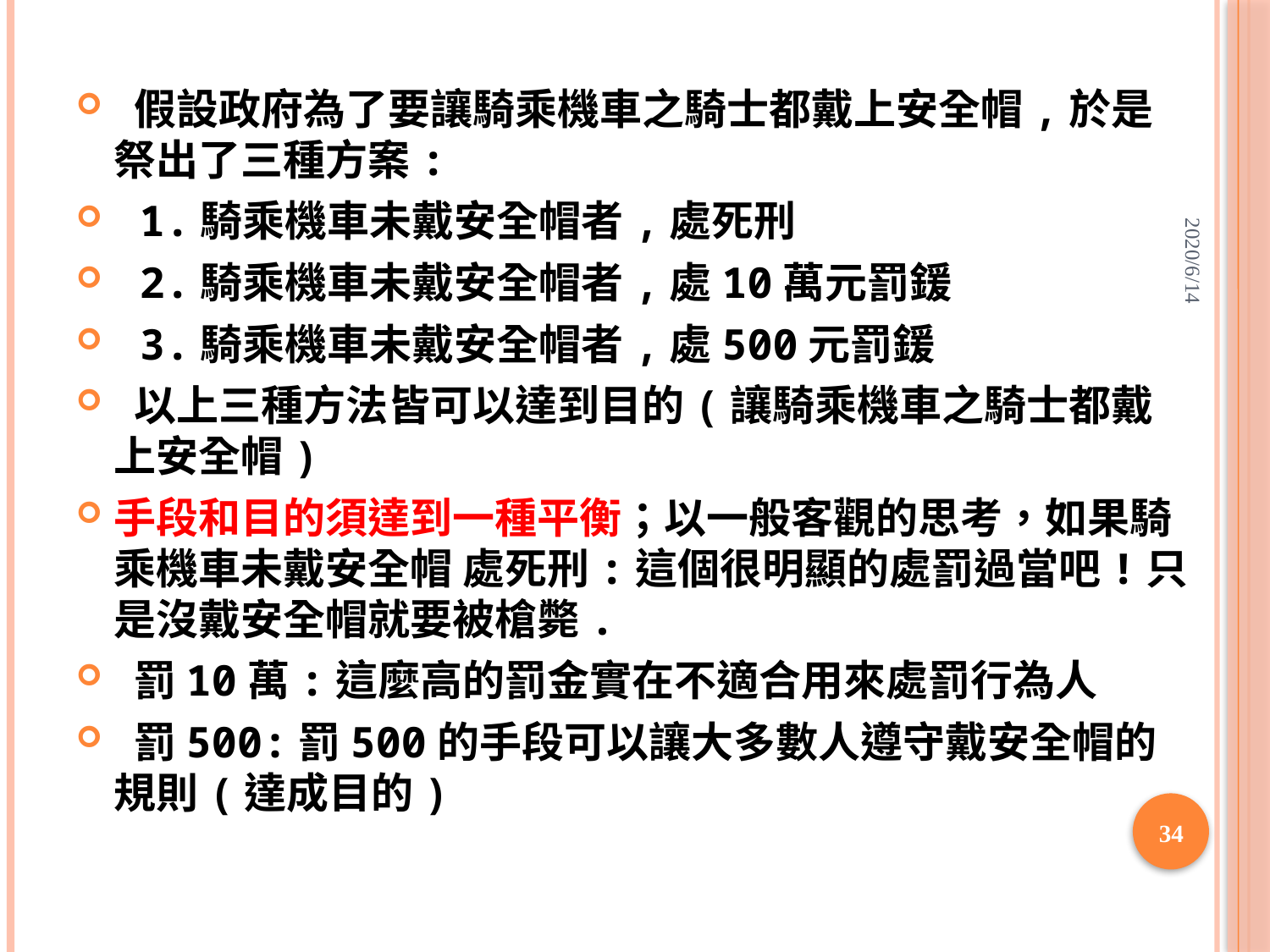

#
 假設政府為了要讓騎乘機車之騎士都戴上安全帽,於是祭出了三種方案:
 1.騎乘機車未戴安全帽者,處死刑
 2.騎乘機車未戴安全帽者,處10萬元罰鍰
 3.騎乘機車未戴安全帽者,處500元罰鍰
 以上三種方法皆可以達到目的(讓騎乘機車之騎士都戴上安全帽)
手段和目的須達到一種平衡；以一般客觀的思考，如果騎乘機車未戴安全帽 處死刑:這個很明顯的處罰過當吧!只是沒戴安全帽就要被槍斃.
 罰10萬:這麼高的罰金實在不適合用來處罰行為人
 罰500:罰500的手段可以讓大多數人遵守戴安全帽的規則(達成目的)

2020/6/14
34